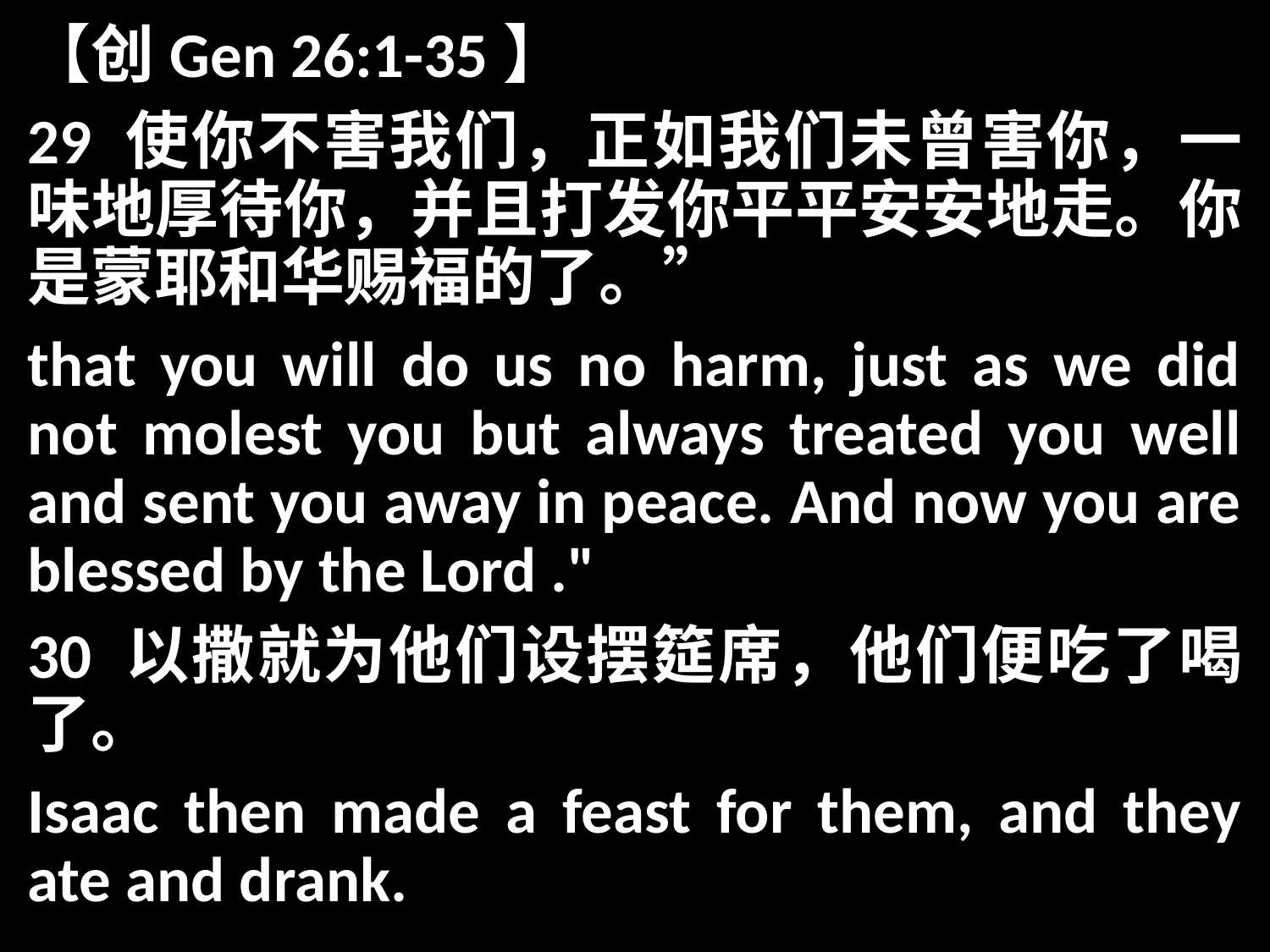

【创Gen 26:1-35】
29 使你不害我们，正如我们未曾害你，一味地厚待你，并且打发你平平安安地走。你是蒙耶和华赐福的了。”
that you will do us no harm, just as we did not molest you but always treated you well and sent you away in peace. And now you are blessed by the Lord ."
30 以撒就为他们设摆筵席，他们便吃了喝了。
Isaac then made a feast for them, and they ate and drank.